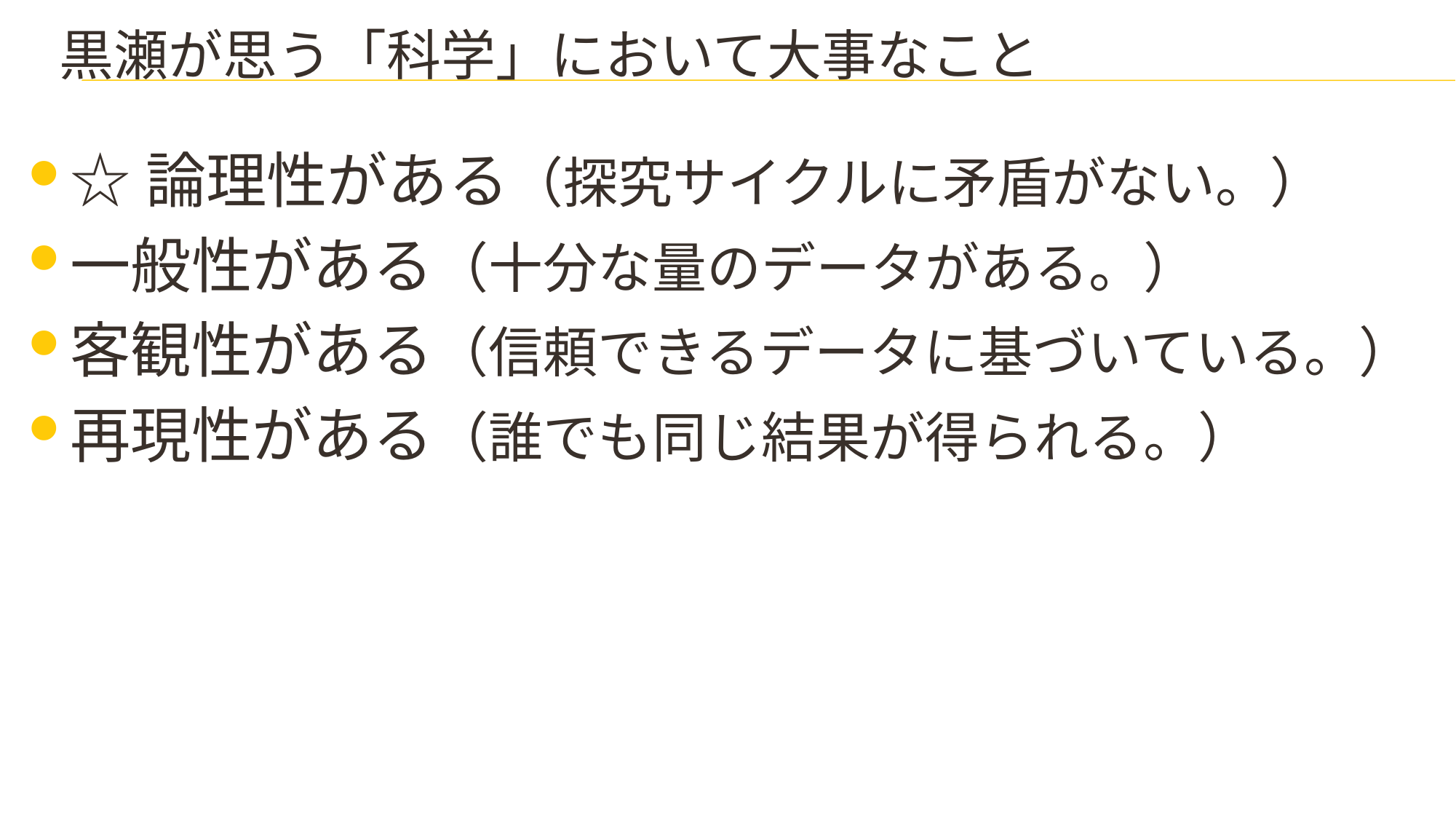

# 黒瀬が思う「科学」において大事なこと
☆論理性がある（探究サイクルに矛盾がない。）
一般性がある（十分な量のデータがある。）
客観性がある（信頼できるデータに基づいている。）
再現性がある（誰でも同じ結果が得られる。）